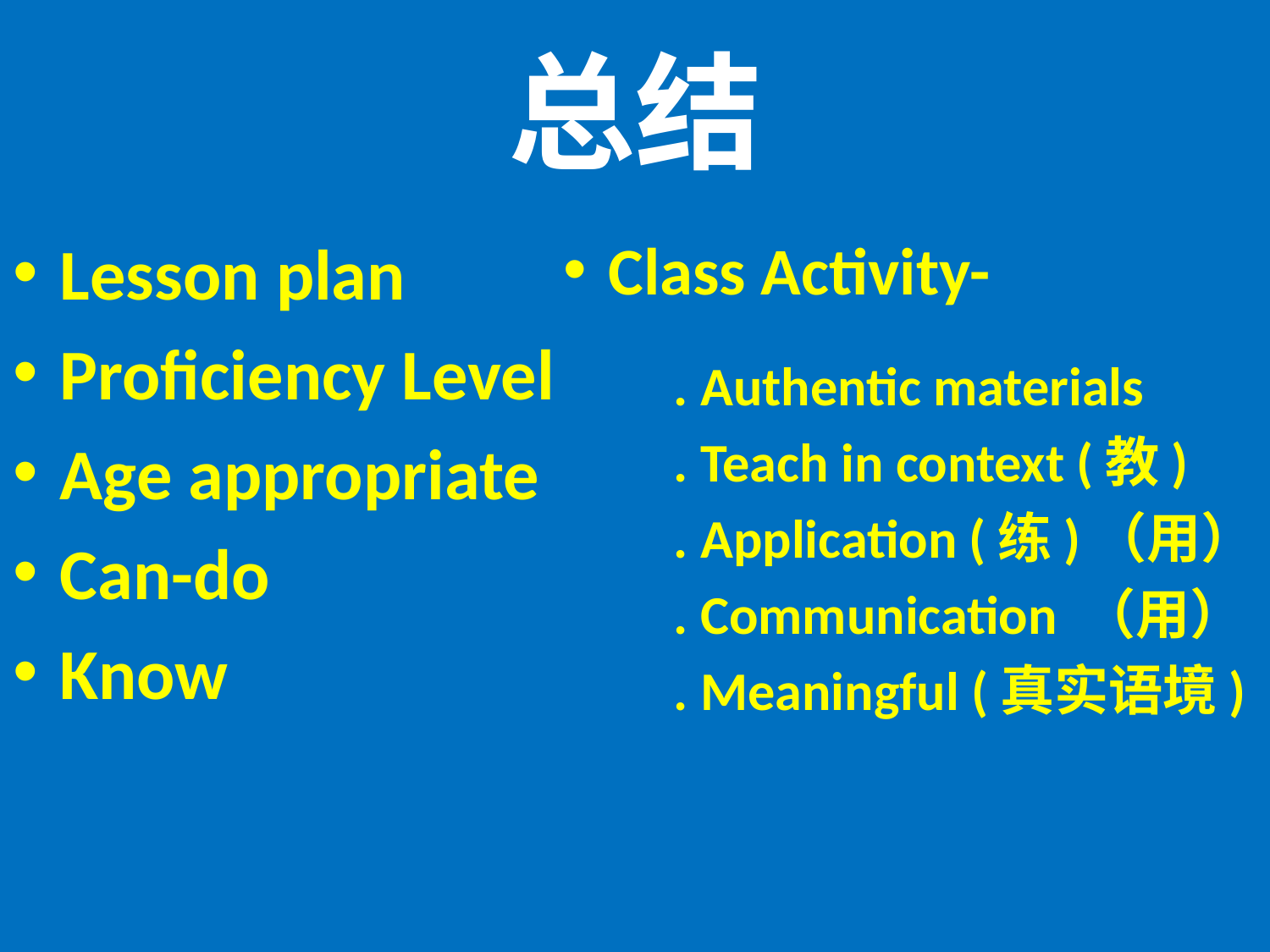

# 总结
Lesson plan
Proficiency Level
Age appropriate
Can-do
Know

Class Activity-

         . Authentic materials
         . Teach in context (教)
         . Application (练)（用）
         . Communication （用）
         . Meaningful (真实语境)